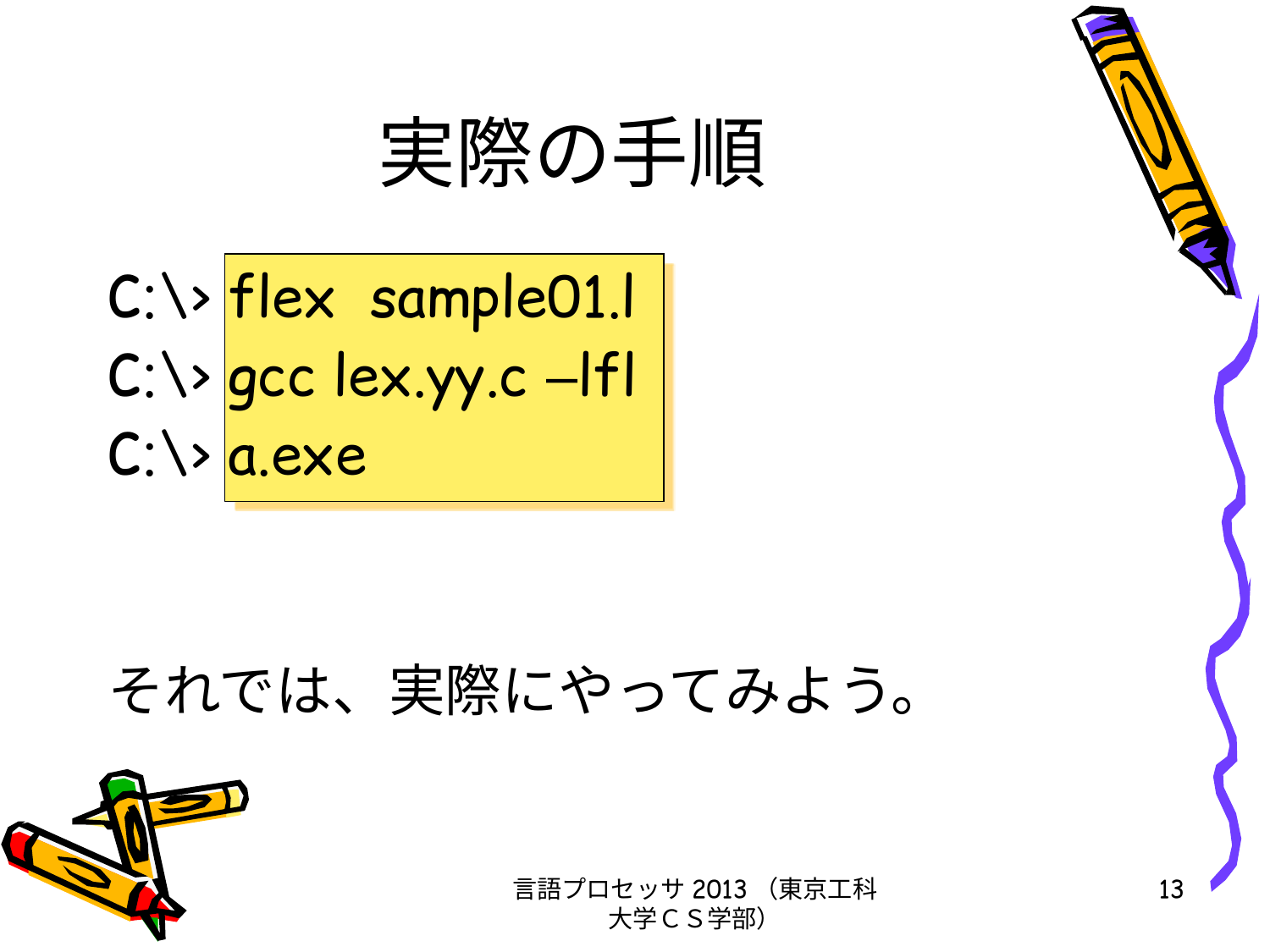

# 実際の手順
C:\> flex  sample01.l
C:\> gcc lex.yy.c –lfl
C:\> a.exe

それでは、実際にやってみよう。

言語プロセッサ2013（東京工科大学ＣＳ学部）
13